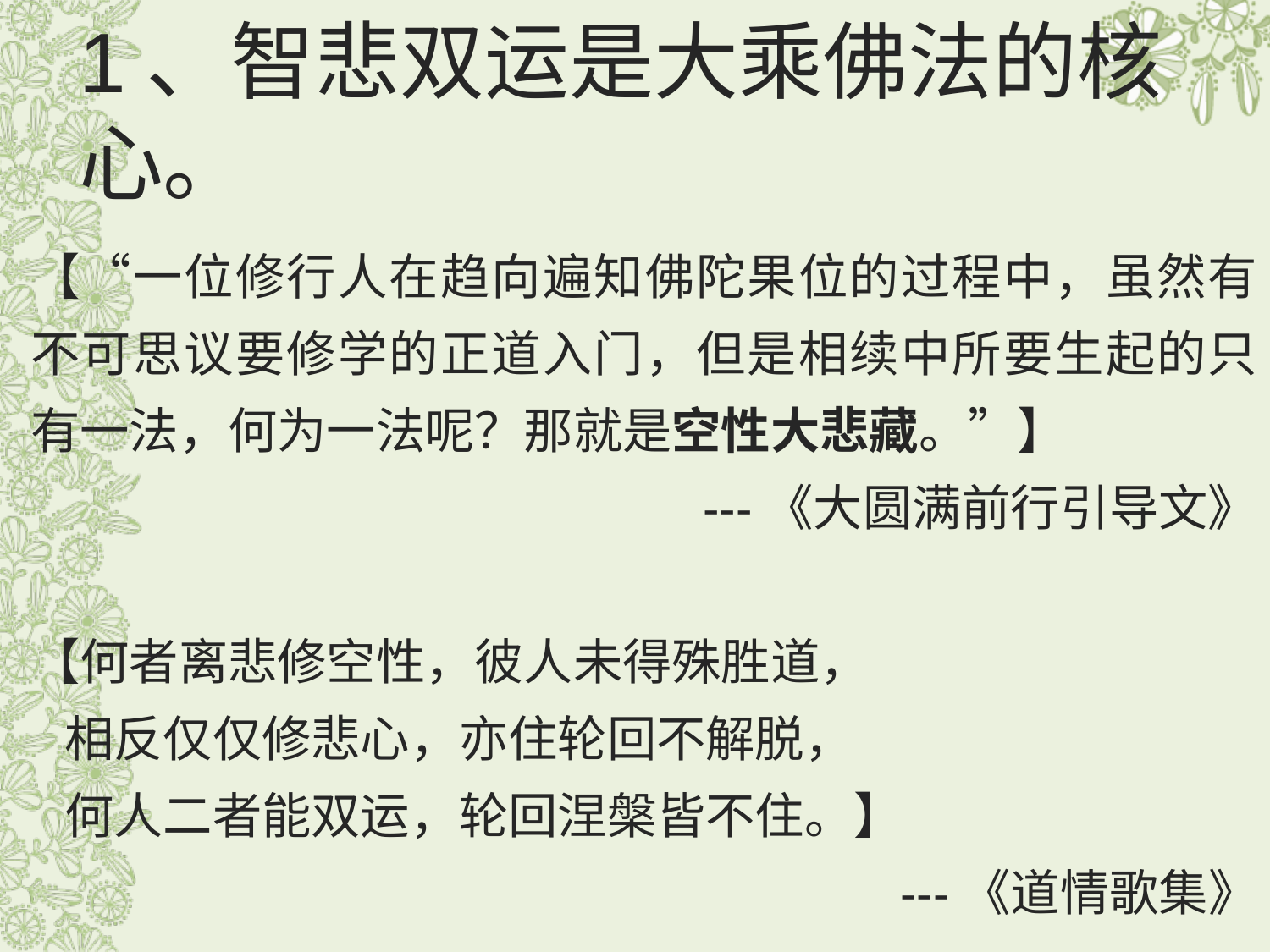

# 1、智悲双运是大乘佛法的核心。

【“一位修行人在趋向遍知佛陀果位的过程中，虽然有不可思议要修学的正道入门，但是相续中所要生起的只有一法，何为一法呢？那就是空性大悲藏。”】
---《大圆满前行引导文》

【何者离悲修空性，彼人未得殊胜道，
  相反仅仅修悲心，亦住轮回不解脱，
  何人二者能双运，轮回涅槃皆不住。】
---《道情歌集》